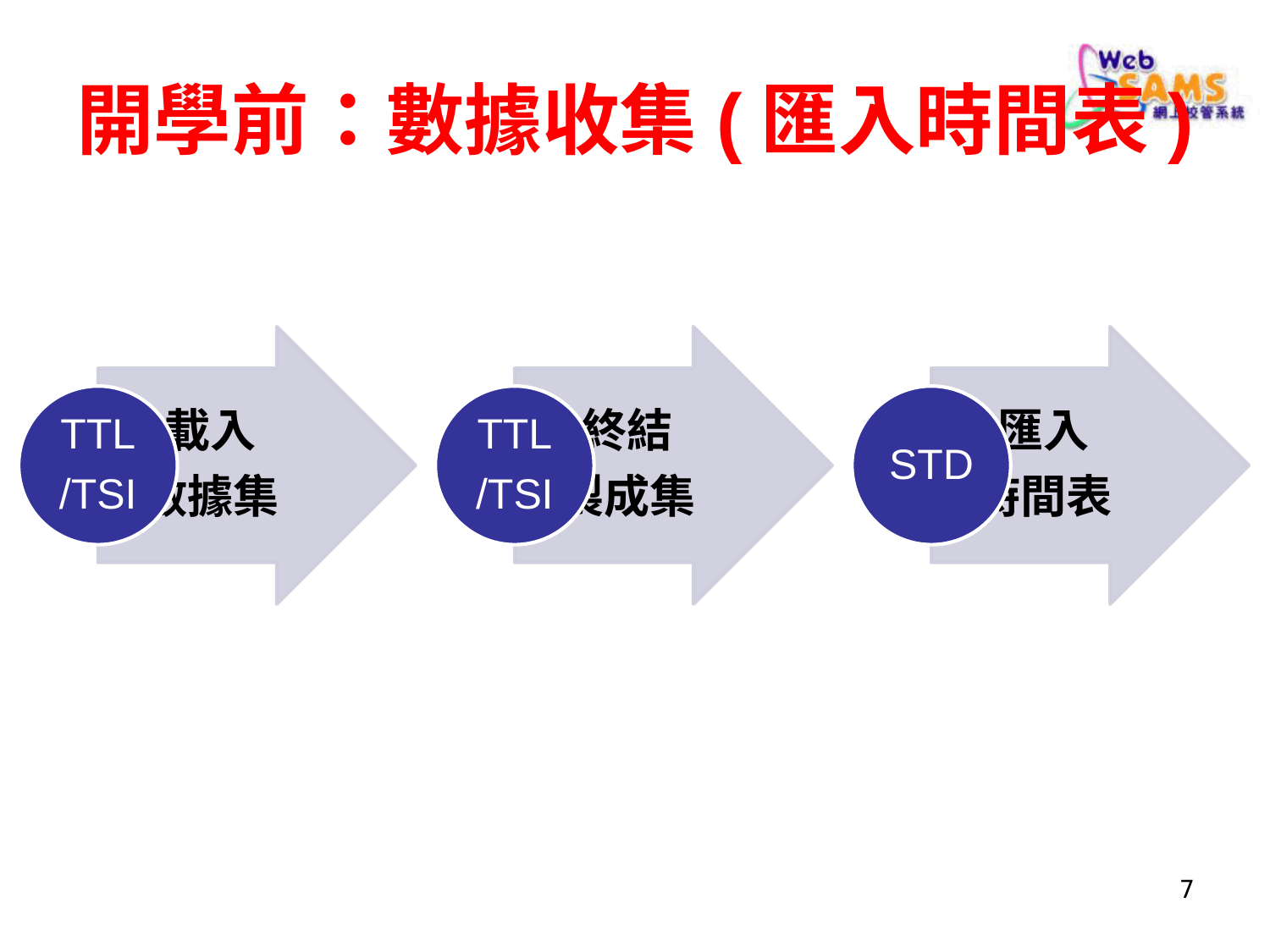

# 開學前：數據收集(匯入時間表)
載入
數據集
TTL
/TSI
終結
製成集
TTL
/TSI
匯入
時間表
STD

7